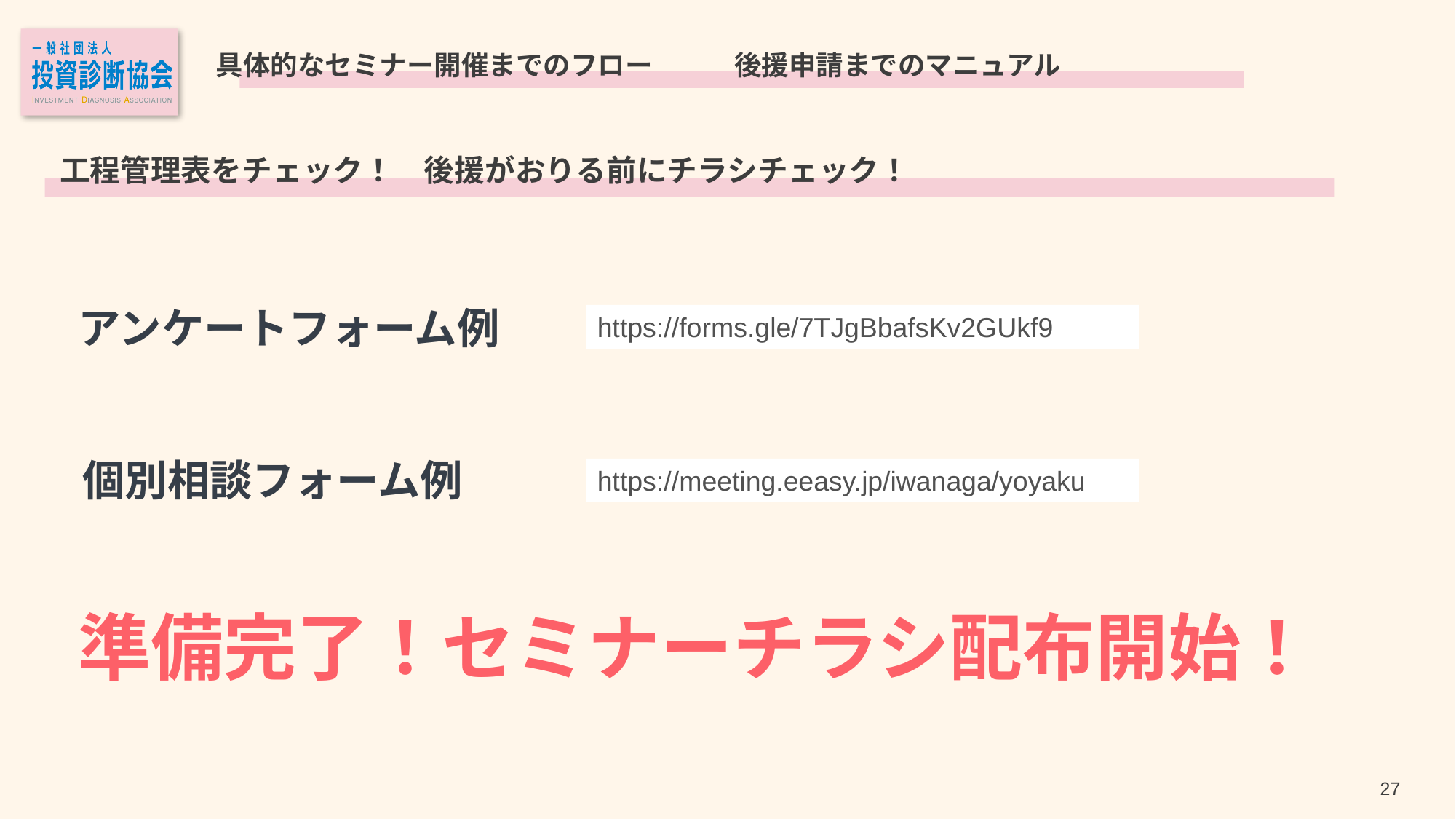

具体的なセミナー開催までのフロー　　　後援申請までのマニュアル

工程管理表をチェック！　後援がおりる前にチラシチェック！

アンケートフォーム例
https://forms.gle/7TJgBbafsKv2GUkf9
個別相談フォーム例
https://meeting.eeasy.jp/iwanaga/yoyaku
準備完了！セミナーチラシ配布開始！
27